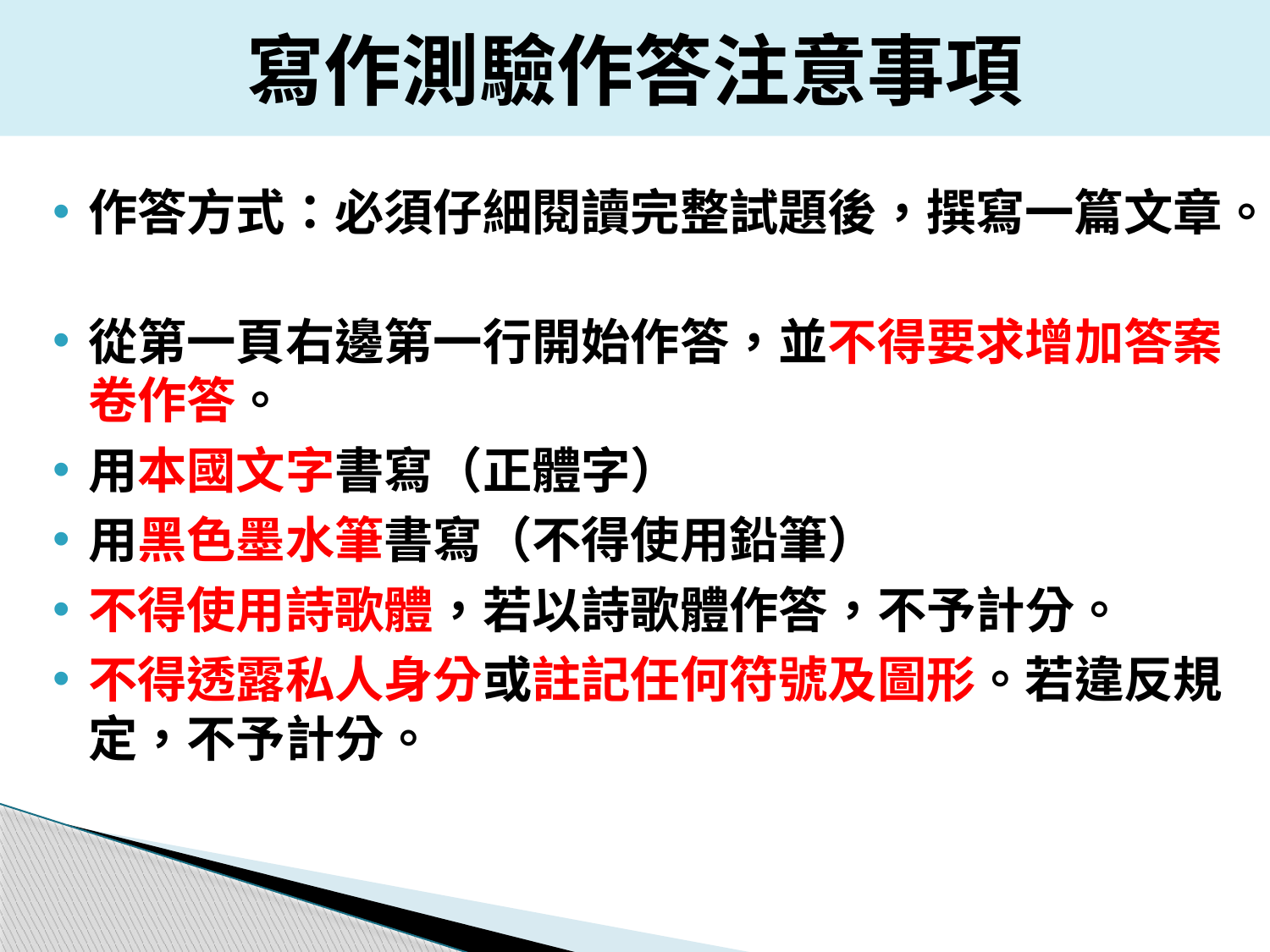

寫作測驗作答注意事項
作答方式：必須仔細閱讀完整試題後，撰寫一篇文章。
從第一頁右邊第一行開始作答，並不得要求增加答案卷作答。
用本國文字書寫（正體字）
用黑色墨水筆書寫（不得使用鉛筆）
不得使用詩歌體，若以詩歌體作答，不予計分。
不得透露私人身分或註記任何符號及圖形。若違反規定，不予計分。